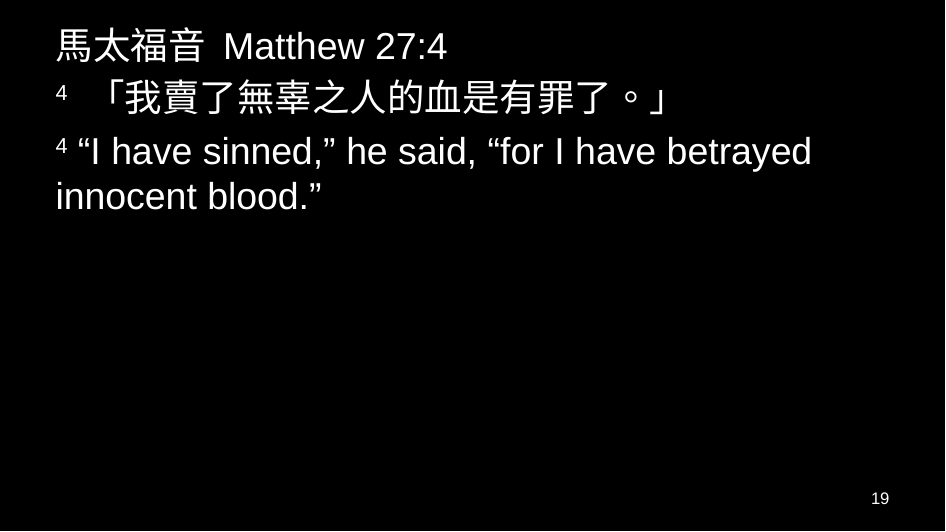

馬太福音 Matthew 27:4
4 「我賣了無辜之人的血是有罪了。」
4 “I have sinned,” he said, “for I have betrayed innocent blood.”
19